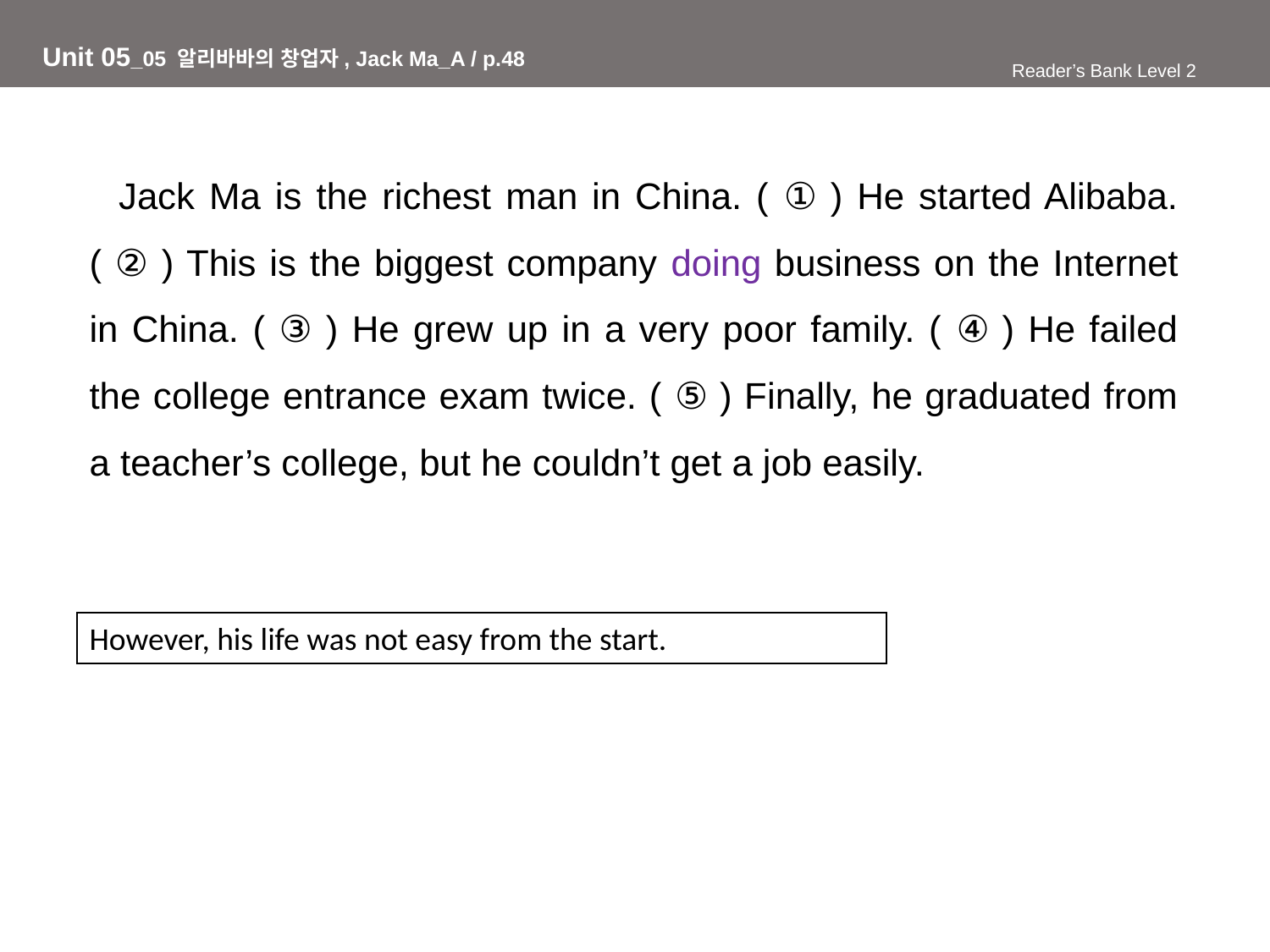

# Unit 05_05 알리바바의 창업자, Jack Ma_A / p.48
Reader’s Bank Level 2

  Jack Ma is the richest man in China. ( ① ) He started Alibaba. ( ② ) This is the biggest company doing business on the Internet in China. ( ③ ) He grew up in a very poor family. ( ④ ) He failed the college entrance exam twice. ( ⑤ ) Finally, he graduated from a teacher’s college, but he couldn’t get a job easily.

However, his life was not easy from the start.